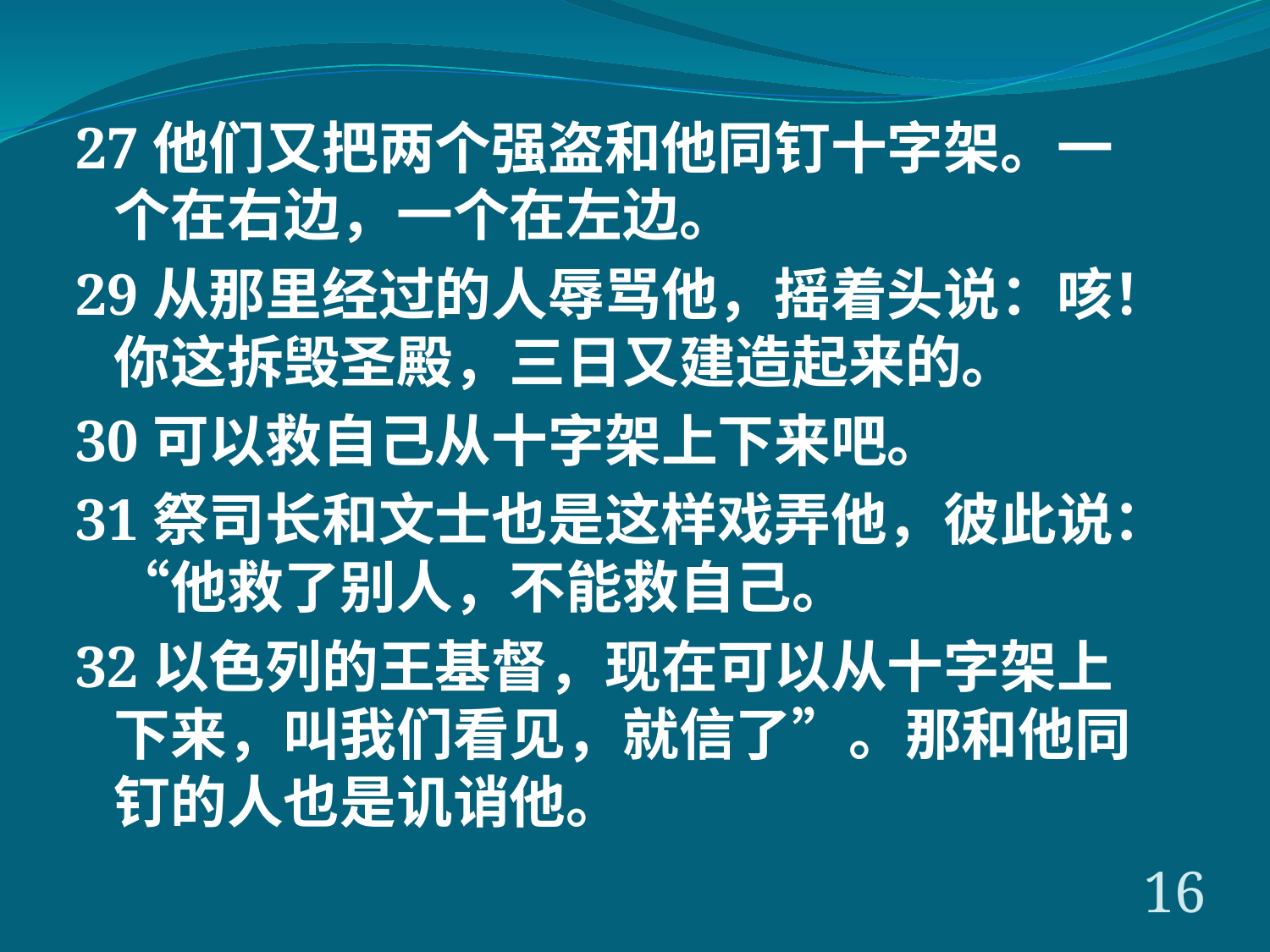

27他们又把两个强盗和他同钉十字架。一个在右边，一个在左边。
29从那里经过的人辱骂他，摇着头说：咳！你这拆毁圣殿，三日又建造起来的。
30可以救自己从十字架上下来吧。
31祭司长和文士也是这样戏弄他，彼此说：“他救了别人，不能救自己。
32以色列的王基督，现在可以从十字架上下来，叫我们看见，就信了”。那和他同钉的人也是讥诮他。

16